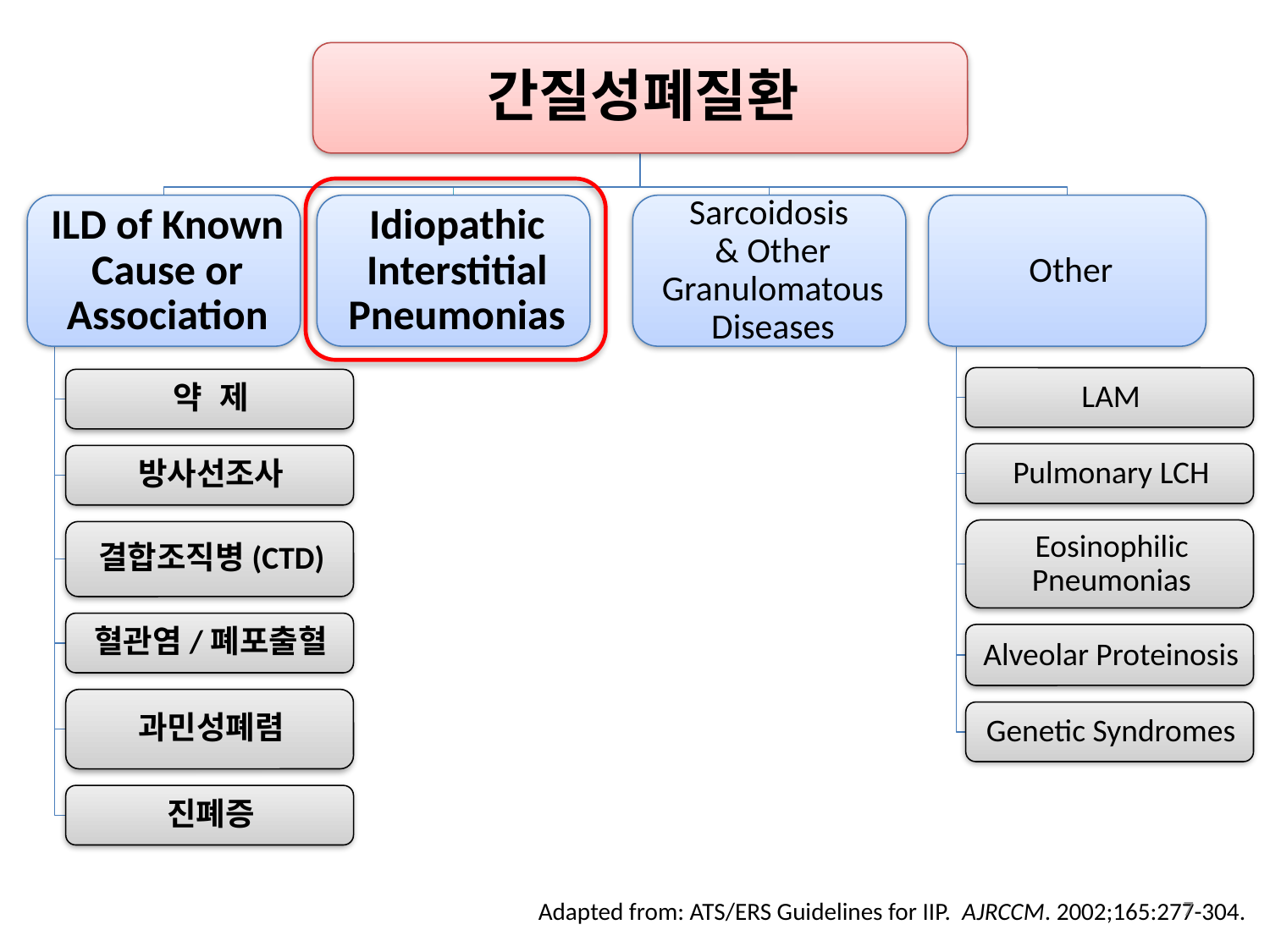

간질성폐질환
ILD of Known Cause or Association
약  제
방사선조사
결합조직병(CTD)
혈관염/폐포출혈
과민성폐렴
진폐증
Idiopathic Interstitial Pneumonias
Sarcoidosis
& Other Granulomatous Diseases
Other
LAM
Pulmonary LCH
Eosinophilic Pneumonias
Alveolar Proteinosis
Genetic Syndromes

7
Adapted from: ATS/ERS Guidelines for IIP.  AJRCCM. 2002;165:277-304.